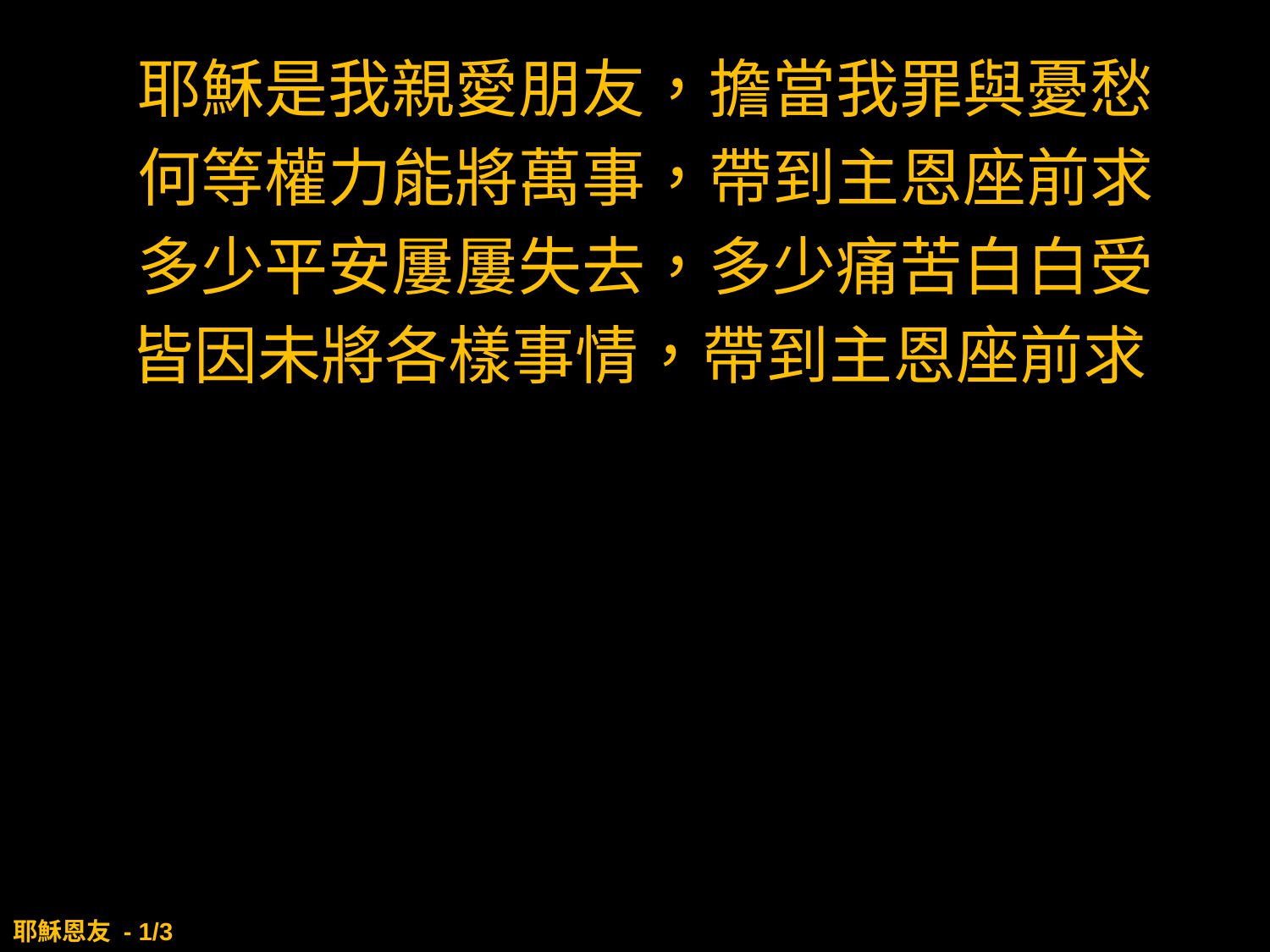

耶穌是我親愛朋友，擔當我罪與憂愁
何等權力能將萬事，帶到主恩座前求
多少平安屢屢失去，多少痛苦白白受
皆因未將各樣事情，帶到主恩座前求
# 耶穌恩友 - 1/3